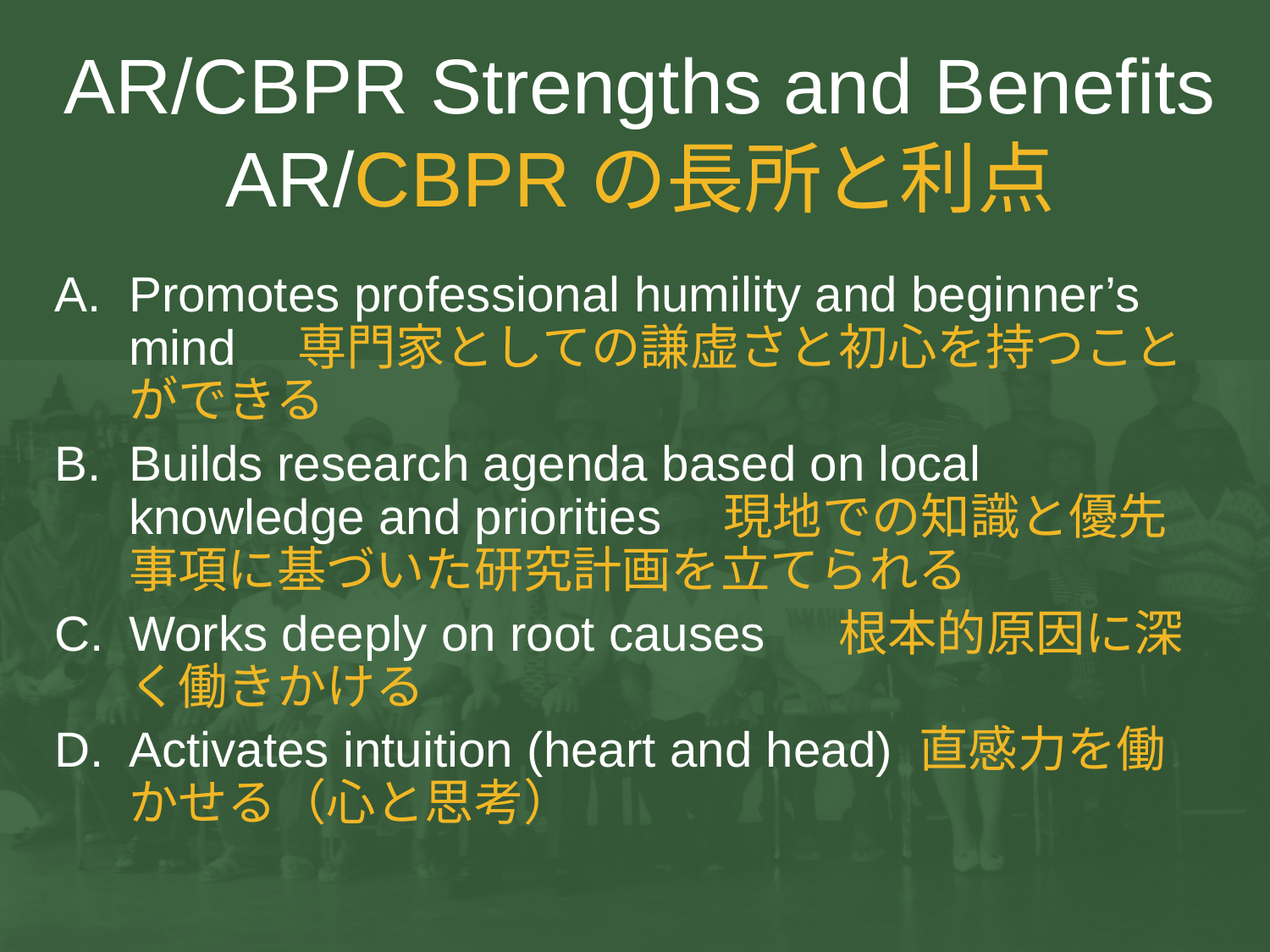

# AR/CBPR Strengths and Benefits AR/CBPRの長所と利点
Promotes professional humility and beginner’s mind　専門家としての謙虚さと初心を持つことができる
Builds research agenda based on local knowledge and priorities　現地での知識と優先事項に基づいた研究計画を立てられる
Works deeply on root causes　 根本的原因に深く働きかける
Activates intuition (heart and head) 直感力を働かせる（心と思考）